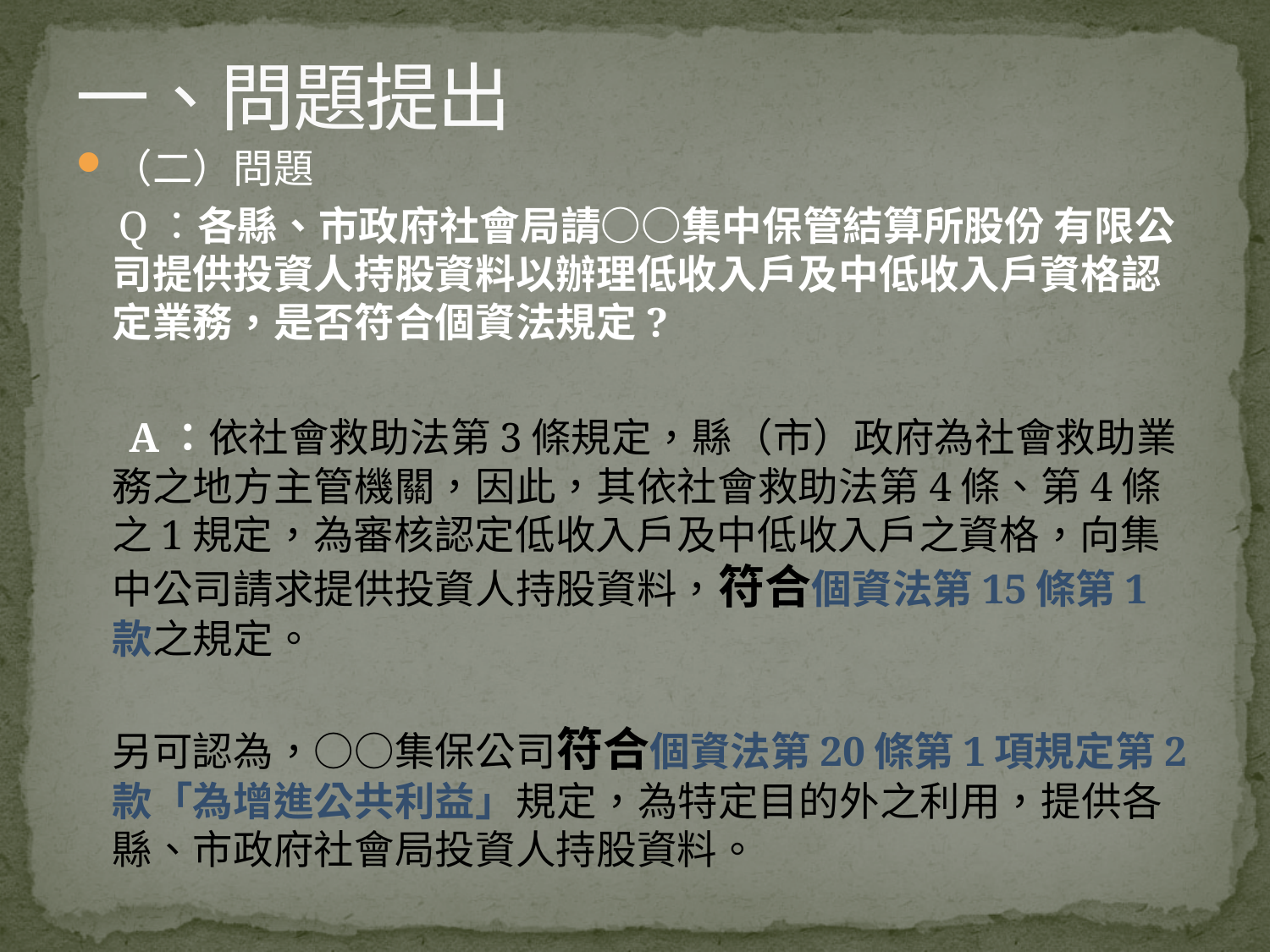

# 一、問題提出
（二）問題
    Q：各縣、市政府社會局請○○集中保管結算所股份 有限公司提供投資人持股資料以辦理低收入戶及中低收入戶資格認定業務，是否符合個資法規定?

     A：依社會救助法第3條規定，縣（市）政府為社會救助業務之地方主管機關，因此，其依社會救助法第4條、第4條之1規定，為審核認定低收入戶及中低收入戶之資格，向集中公司請求提供投資人持股資料，符合個資法第15條第1款之規定。
另可認為，○○集保公司符合個資法第20條第1項規定第2款「為增進公共利益」規定，為特定目的外之利用，提供各縣、市政府社會局投資人持股資料。